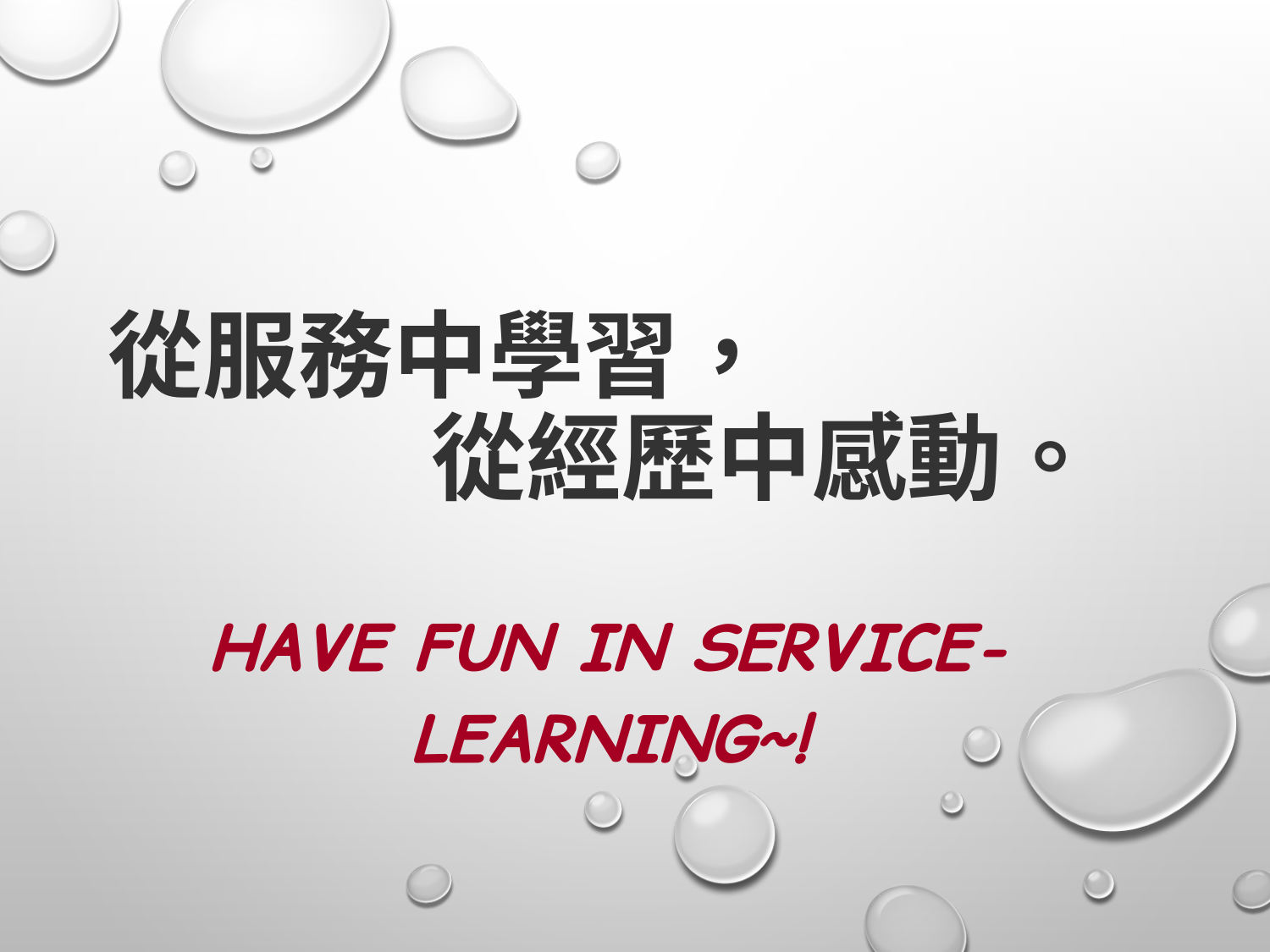

# 從服務中學習， 從經歷中感動。
Have fun in service-learning~!